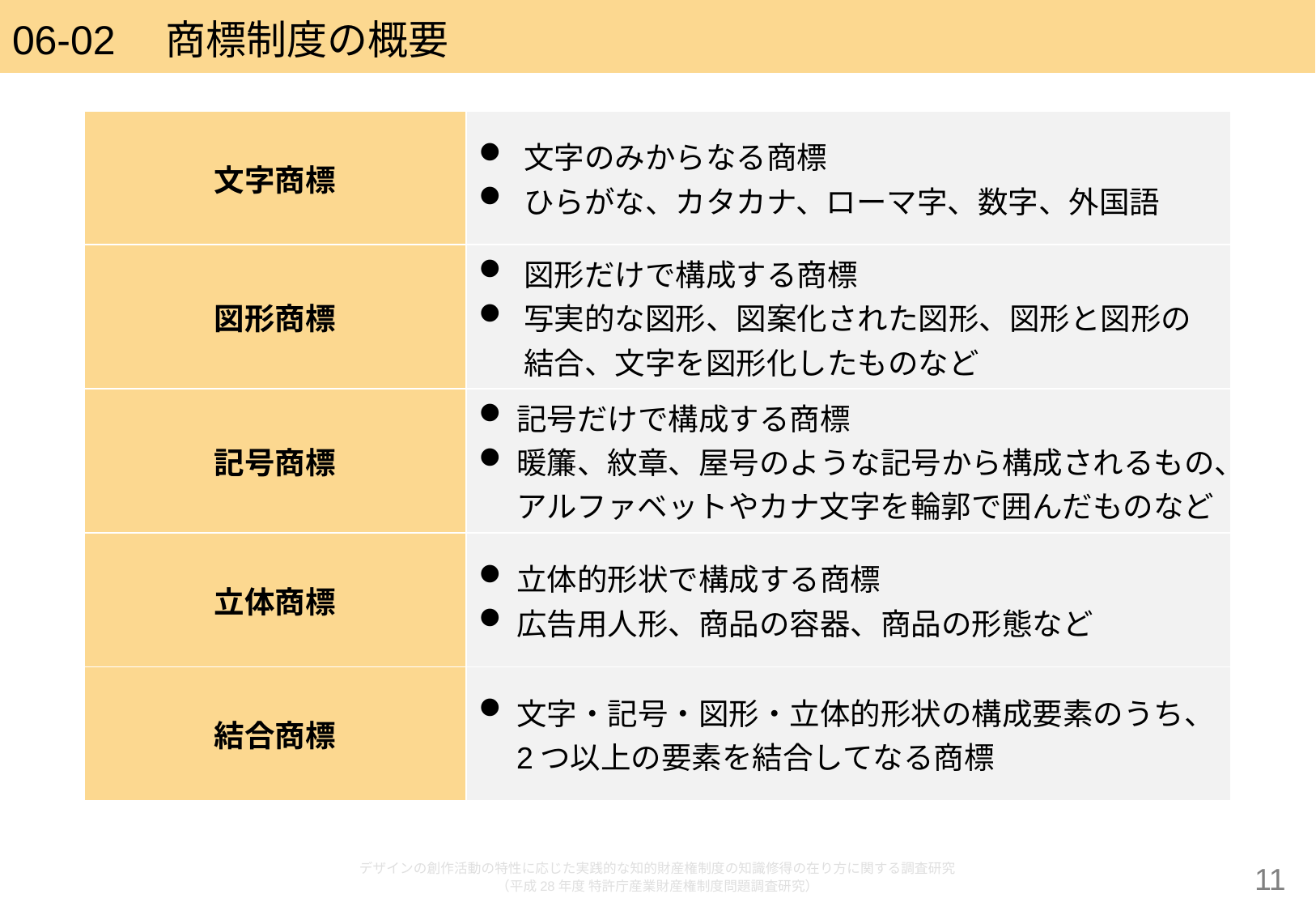

# 06-02　商標制度の概要
| 文字商標 | 文字のみからなる商標 ひらがな、カタカナ、ローマ字、数字、外国語 |
| --- | --- |
| 図形商標 | 図形だけで構成する商標 写実的な図形、図案化された図形、図形と図形の結合、文字を図形化したものなど |
| 記号商標 | 記号だけで構成する商標 暖簾、紋章、屋号のような記号から構成されるもの、アルファベットやカナ文字を輪郭で囲んだものなど |
| 立体商標 | 立体的形状で構成する商標 広告用人形、商品の容器、商品の形態など |
| 結合商標 | 文字・記号・図形・立体的形状の構成要素のうち、2つ以上の要素を結合してなる商標 |
デザインの創作活動の特性に応じた実践的な知的財産権制度の知識修得の在り方に関する調査研究
（平成28年度 特許庁産業財産権制度問題調査研究）
11